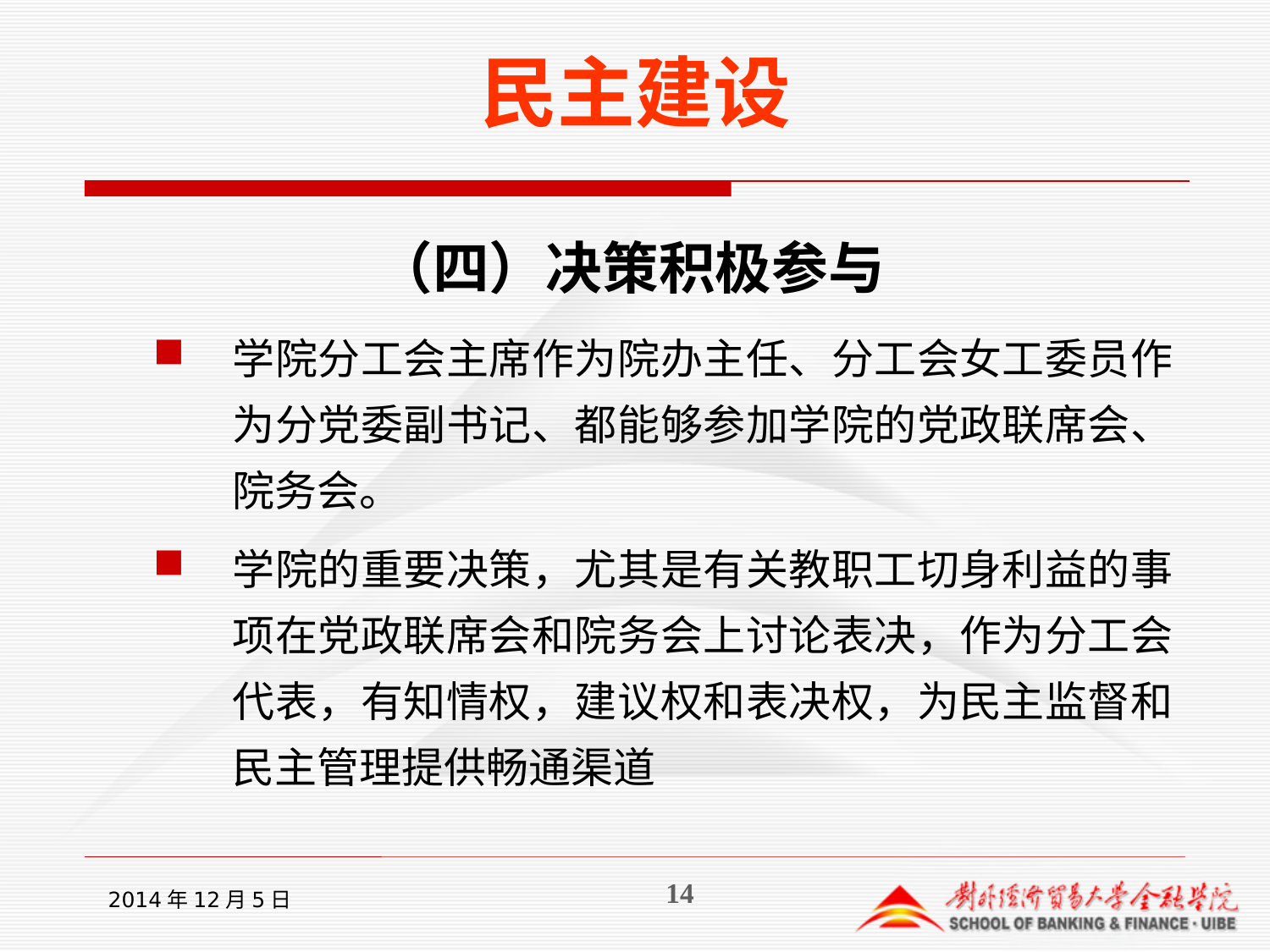

# 民主建设
（四）决策积极参与
学院分工会主席作为院办主任、分工会女工委员作为分党委副书记、都能够参加学院的党政联席会、院务会。
学院的重要决策，尤其是有关教职工切身利益的事项在党政联席会和院务会上讨论表决，作为分工会代表，有知情权，建议权和表决权，为民主监督和民主管理提供畅通渠道
2014年12月5日